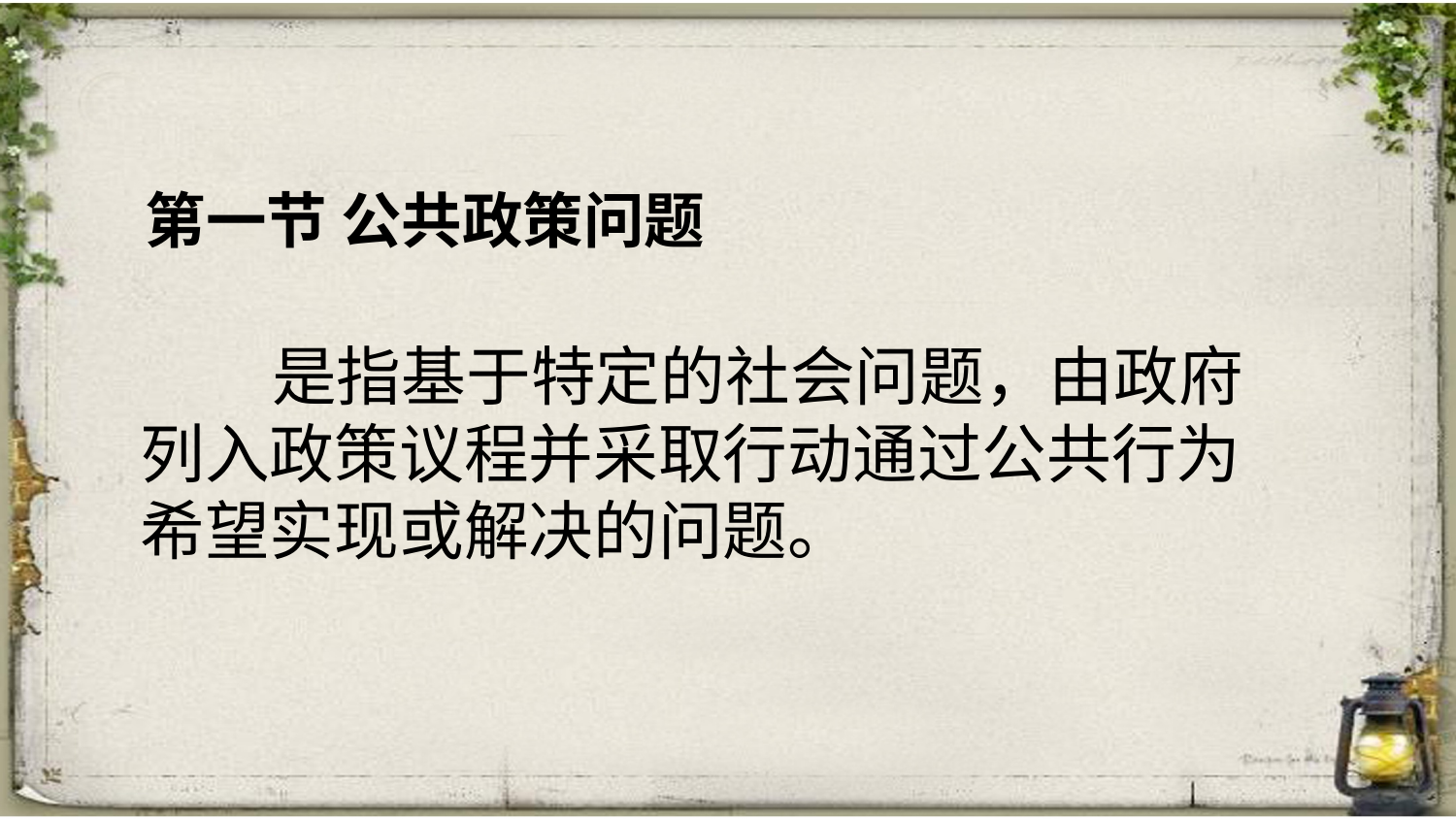

第一节 公共政策问题

        是指基于特定的社会问题，由政府列入政策议程并采取行动通过公共行为希望实现或解决的问题。